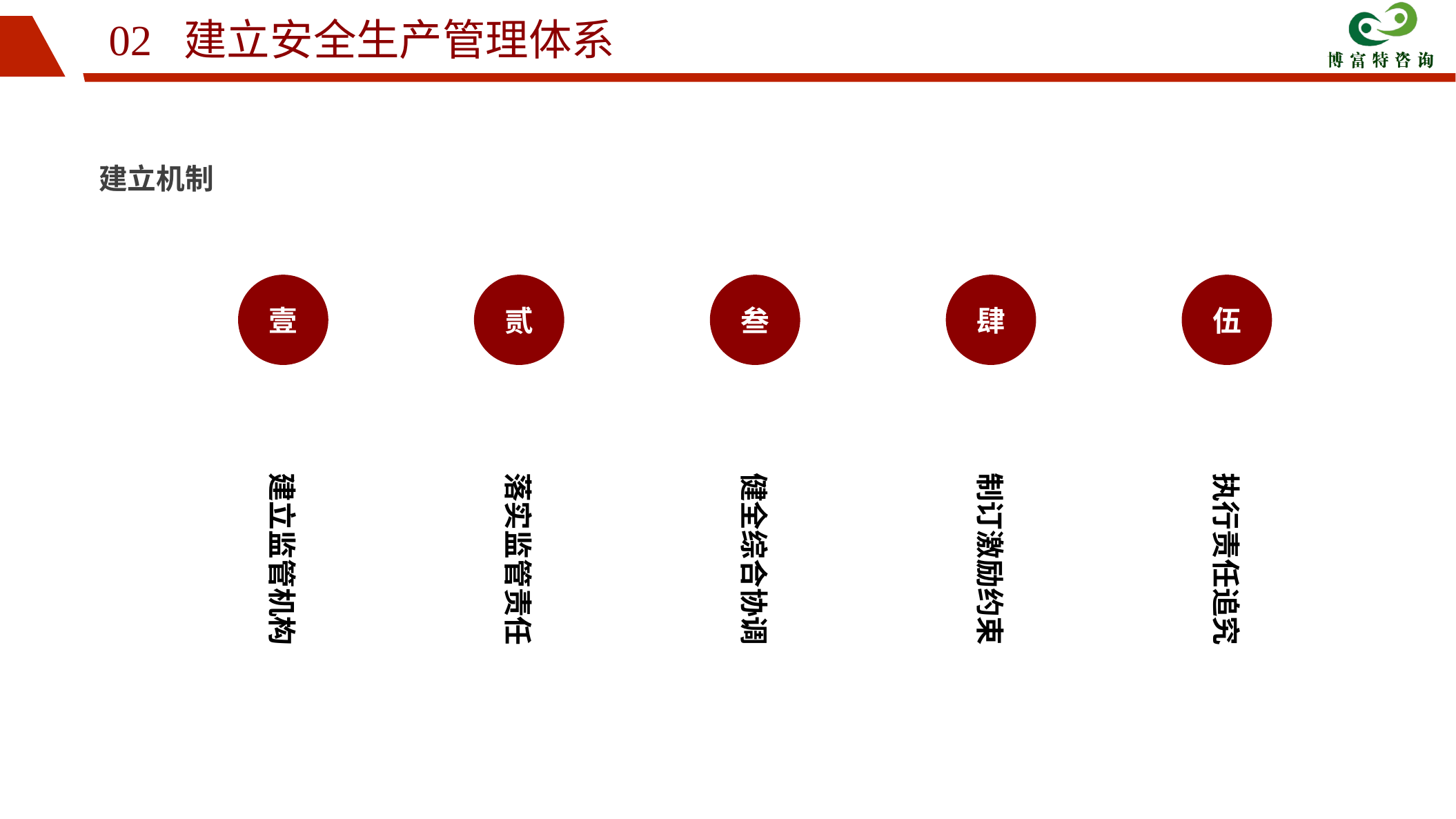

02  建立安全生产管理体系

建立机制
壹
贰
叁
肆
伍
建立监管机构
落实监管责任
健全综合协调
制订激励约束
执行责任追究